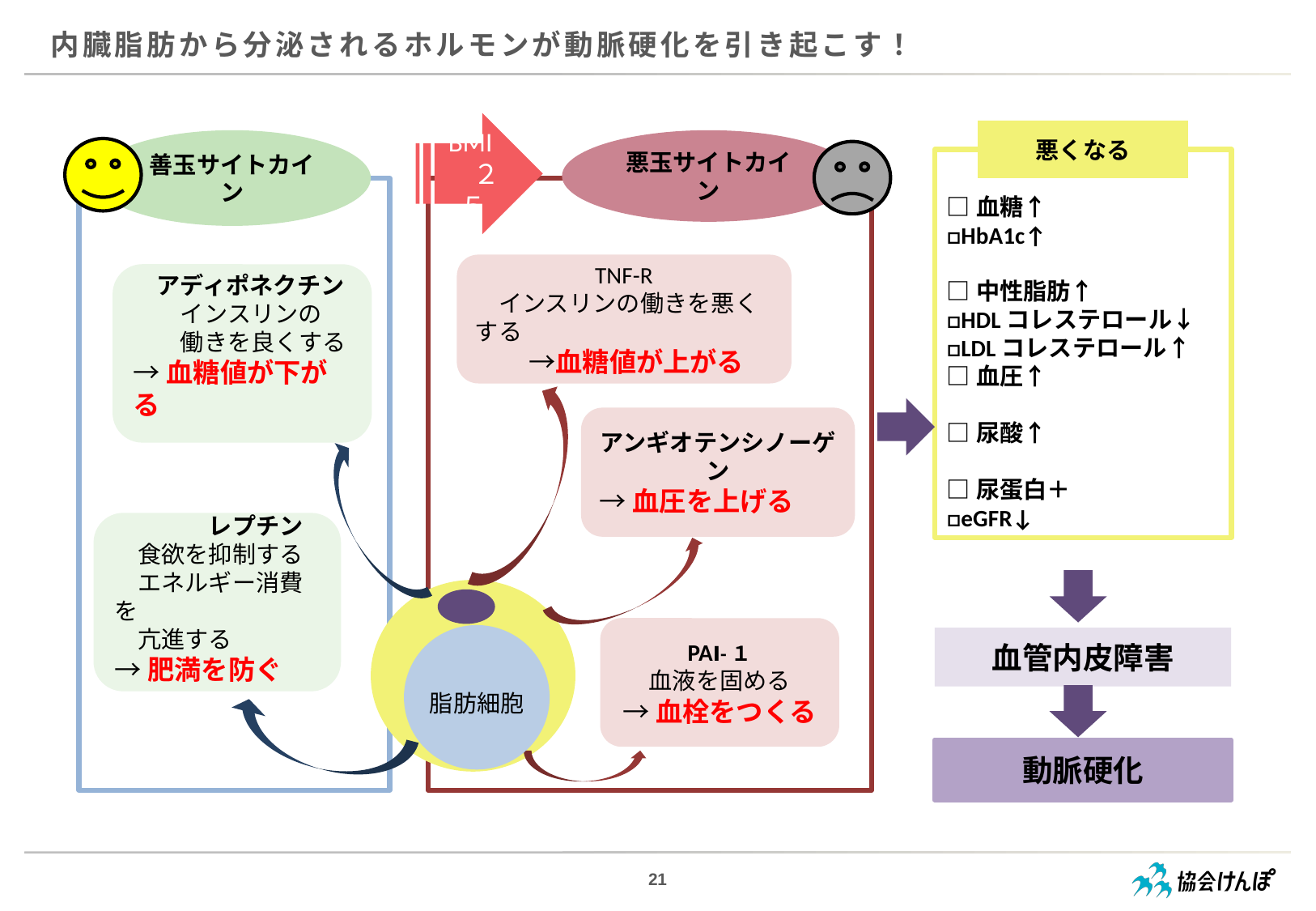

内臓脂肪から分泌されるホルモンが動脈硬化を引き起こす！
BMI　２５
悪くなる
悪玉サイトカイン
善玉サイトカイン

□血糖↑
□HbA1c↑

□中性脂肪↑
□HDLコレステロール↓
□LDLコレステロール↑
□血圧↑

□尿酸↑

□尿蛋白＋
□eGFR↓

TNF-R
　インスリンの働きを悪くする
　　→血糖値が上がる

　アディポネクチン
　　インスリンの
　　働きを良くする
→血糖値が下がる

アンギオテンシノーゲン
→血圧を上げる

　　　　レプチン
　食欲を抑制する
　エネルギー消費を
　亢進する
→肥満を防ぐ

PAⅠ-１
血液を固める
→血栓をつくる

血管内皮障害
脂肪細胞

動脈硬化